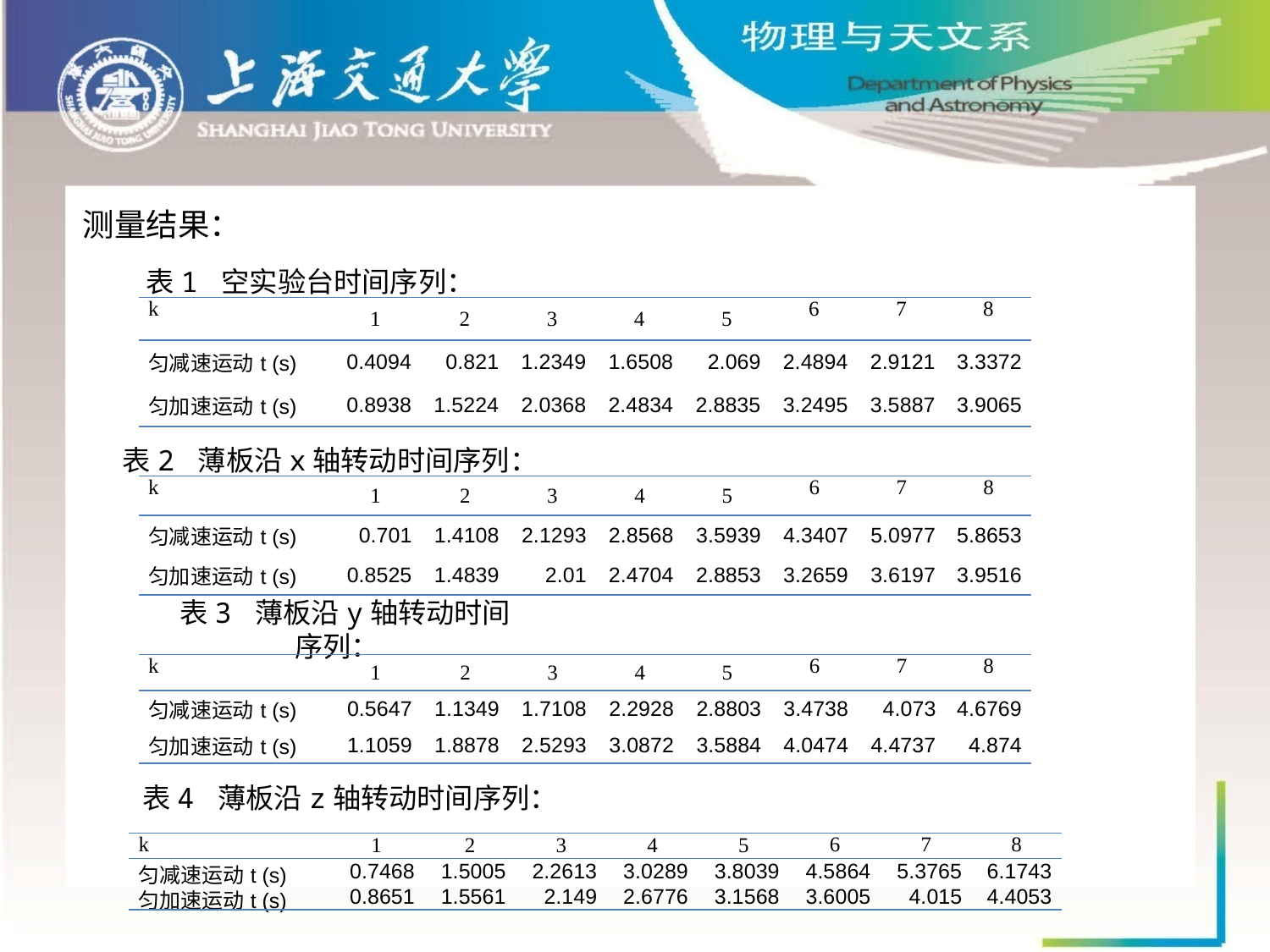

测量结果：
表1 空实验台时间序列：
| k | 1 | 2 | 3 | 4 | 5 | 6 | 7 | 8 |
| --- | --- | --- | --- | --- | --- | --- | --- | --- |
| 匀减速运动t (s) | 0.4094 | 0.821 | 1.2349 | 1.6508 | 2.069 | 2.4894 | 2.9121 | 3.3372 |
| 匀加速运动t (s) | 0.8938 | 1.5224 | 2.0368 | 2.4834 | 2.8835 | 3.2495 | 3.5887 | 3.9065 |
表2 薄板沿x轴转动时间序列：
| k | 1 | 2 | 3 | 4 | 5 | 6 | 7 | 8 |
| --- | --- | --- | --- | --- | --- | --- | --- | --- |
| 匀减速运动t (s) | 0.701 | 1.4108 | 2.1293 | 2.8568 | 3.5939 | 4.3407 | 5.0977 | 5.8653 |
| 匀加速运动t (s) | 0.8525 | 1.4839 | 2.01 | 2.4704 | 2.8853 | 3.2659 | 3.6197 | 3.9516 |
表3 薄板沿y轴转动时间序列：
| k | 1 | 2 | 3 | 4 | 5 | 6 | 7 | 8 |
| --- | --- | --- | --- | --- | --- | --- | --- | --- |
| 匀减速运动t (s) | 0.5647 | 1.1349 | 1.7108 | 2.2928 | 2.8803 | 3.4738 | 4.073 | 4.6769 |
| 匀加速运动t (s) | 1.1059 | 1.8878 | 2.5293 | 3.0872 | 3.5884 | 4.0474 | 4.4737 | 4.874 |
表4 薄板沿z轴转动时间序列：
| k | 1 | 2 | 3 | 4 | 5 | 6 | 7 | 8 |
| --- | --- | --- | --- | --- | --- | --- | --- | --- |
| 匀减速运动t (s) | 0.7468 | 1.5005 | 2.2613 | 3.0289 | 3.8039 | 4.5864 | 5.3765 | 6.1743 |
| 匀加速运动t (s) | 0.8651 | 1.5561 | 2.149 | 2.6776 | 3.1568 | 3.6005 | 4.015 | 4.4053 |